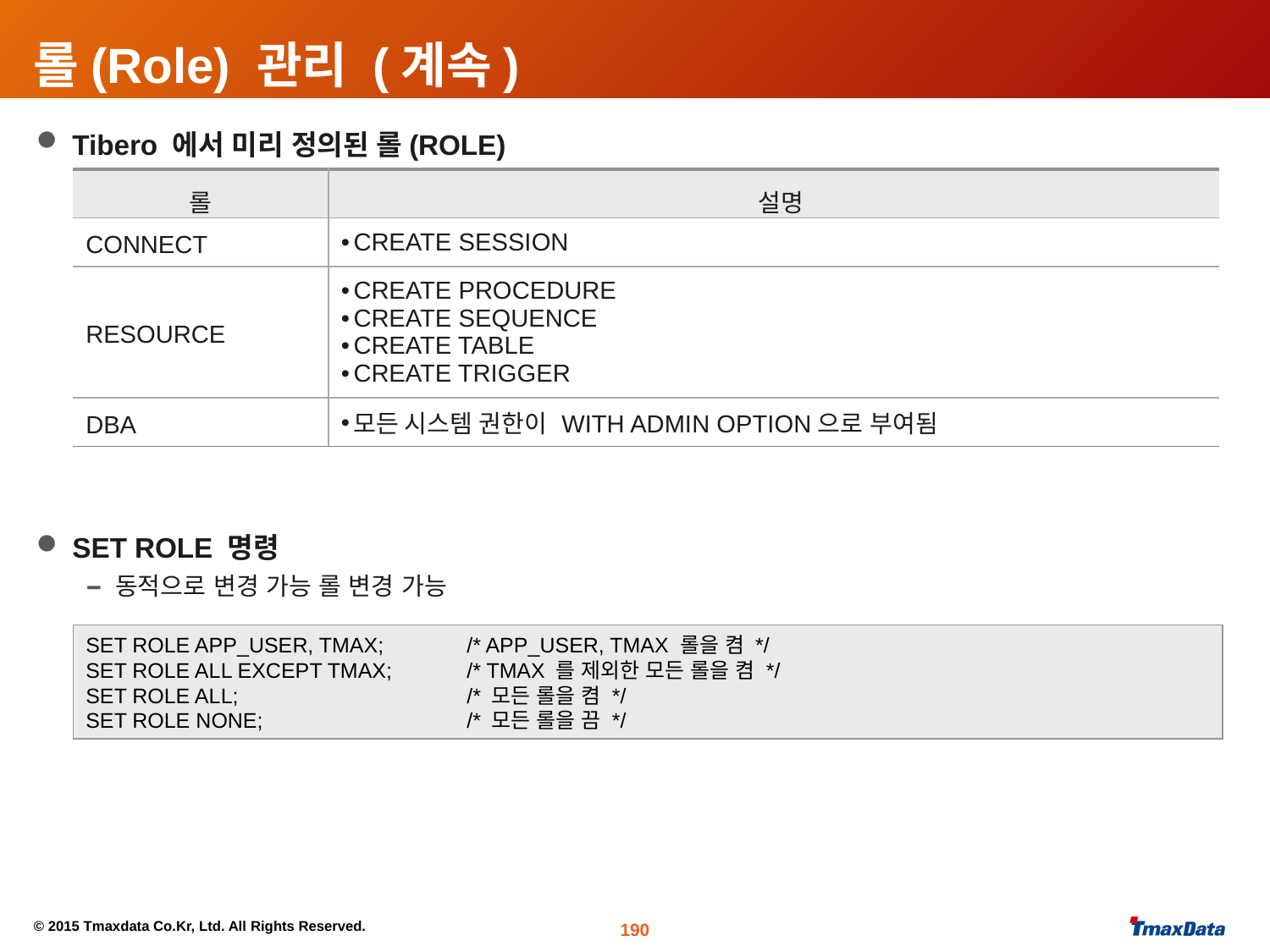

# 롤(Role) 관리 (계속)
 Tibero 에서 미리 정의된 롤(ROLE)

 SET ROLE 명령
 동적으로 변경 가능 롤 변경 가능

| 롤 | 설명 |
| --- | --- |
| CONNECT | CREATE SESSION |
| RESOURCE | CREATE PROCEDURE CREATE SEQUENCE CREATE TABLE CREATE TRIGGER |
| DBA | 모든 시스템 권한이 WITH ADMIN OPTION으로 부여됨 |
SET ROLE APP_USER, TMAX;    	/* APP_USER, TMAX 롤을 켬 */
SET ROLE ALL EXCEPT TMAX;	/* TMAX 를 제외한 모든 롤을 켬 */
SET ROLE ALL;		/* 모든 롤을 켬 */
SET ROLE NONE; 		/* 모든 롤을 끔 */